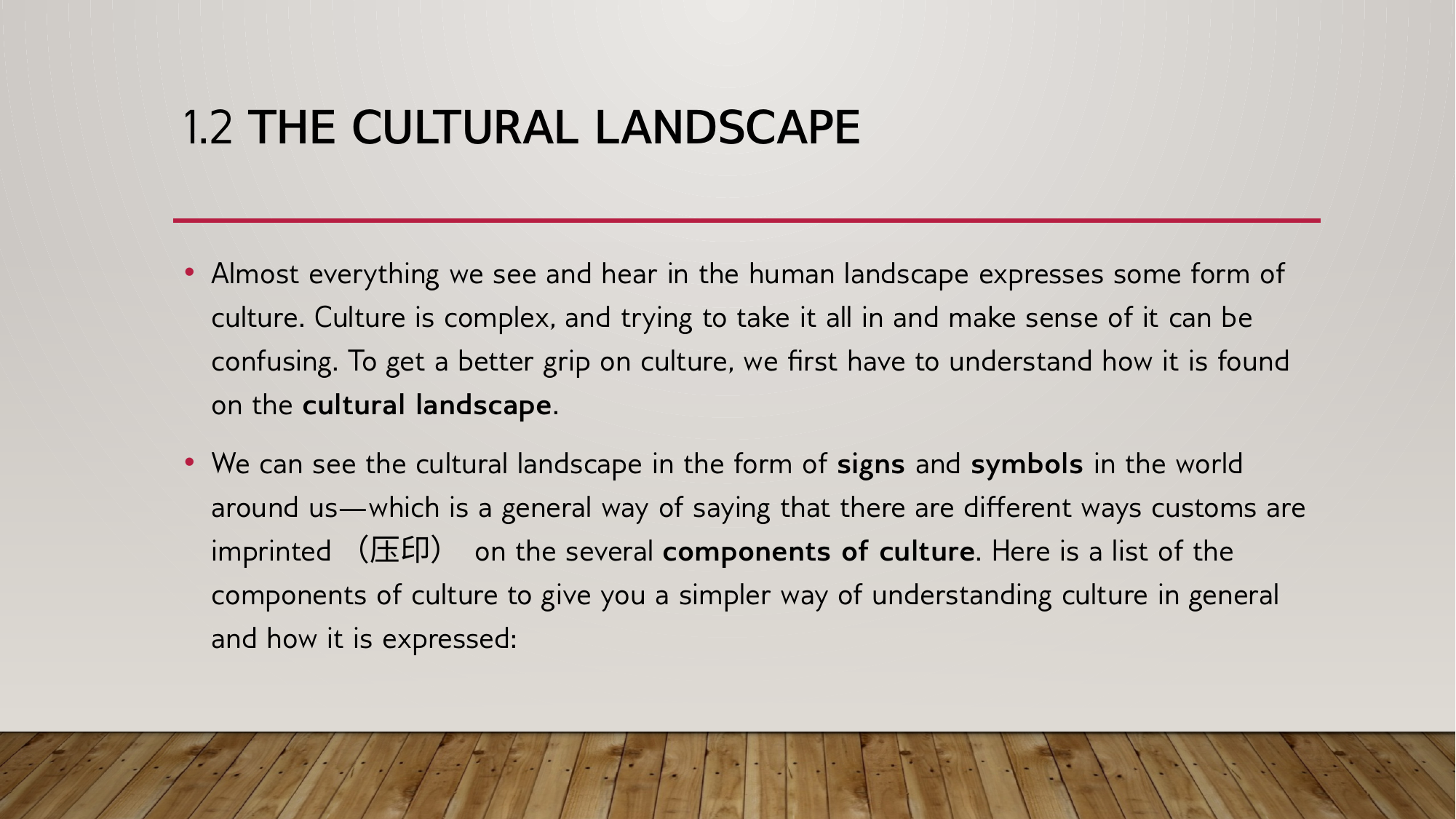

# 1.2 THE CULTURAL LANDSCAPE
Almost everything we see and hear in the human landscape expresses some form of culture. Culture is complex, and trying to take it all in and make sense of it can be confusing. To get a better grip on culture, we first have to understand how it is found on the cultural landscape.
We can see the cultural landscape in the form of signs and symbols in the world around us—which is a general way of saying that there are different ways customs are imprinted（压印） on the several components of culture. Here is a list of the components of culture to give you a simpler way of understanding culture in general and how it is expressed: